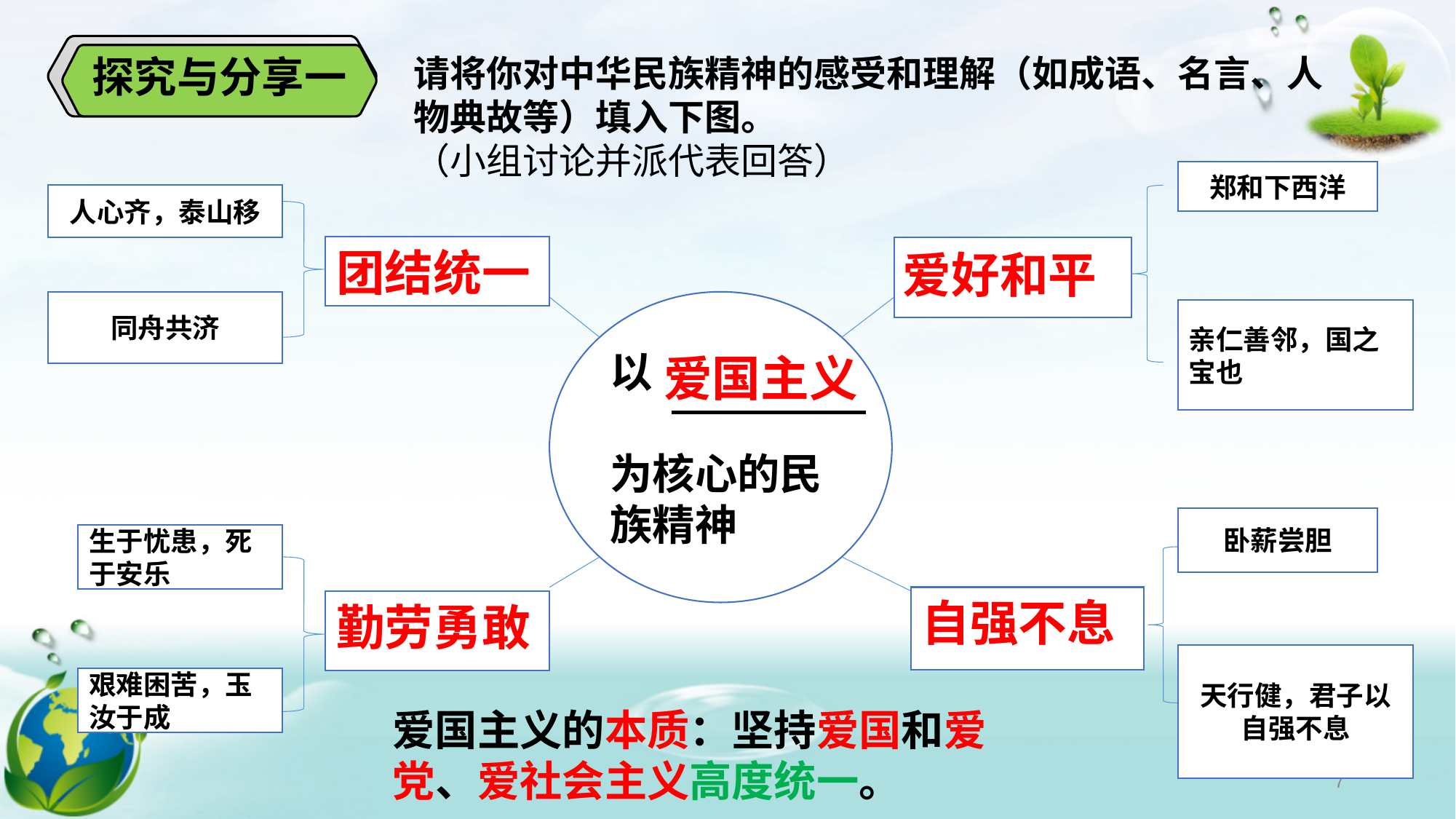

探究与分享一
教学目标
请将你对中华民族精神的感受和理解（如成语、名言、人物典故等）填入下图。
（小组讨论并派代表回答）
郑和下西洋
人心齐，泰山移

同舟共济
以
为核心的民族精神

亲仁善邻，国之宝也

卧薪尝胆
生于忧患，死于安乐

天行健，君子以自强不息
艰难困苦，玉汝于成
团结统一
爱好和平
爱国主义
自强不息
勤劳勇敢
爱国主义的本质：坚持爱国和爱党、爱社会主义高度统一。
7